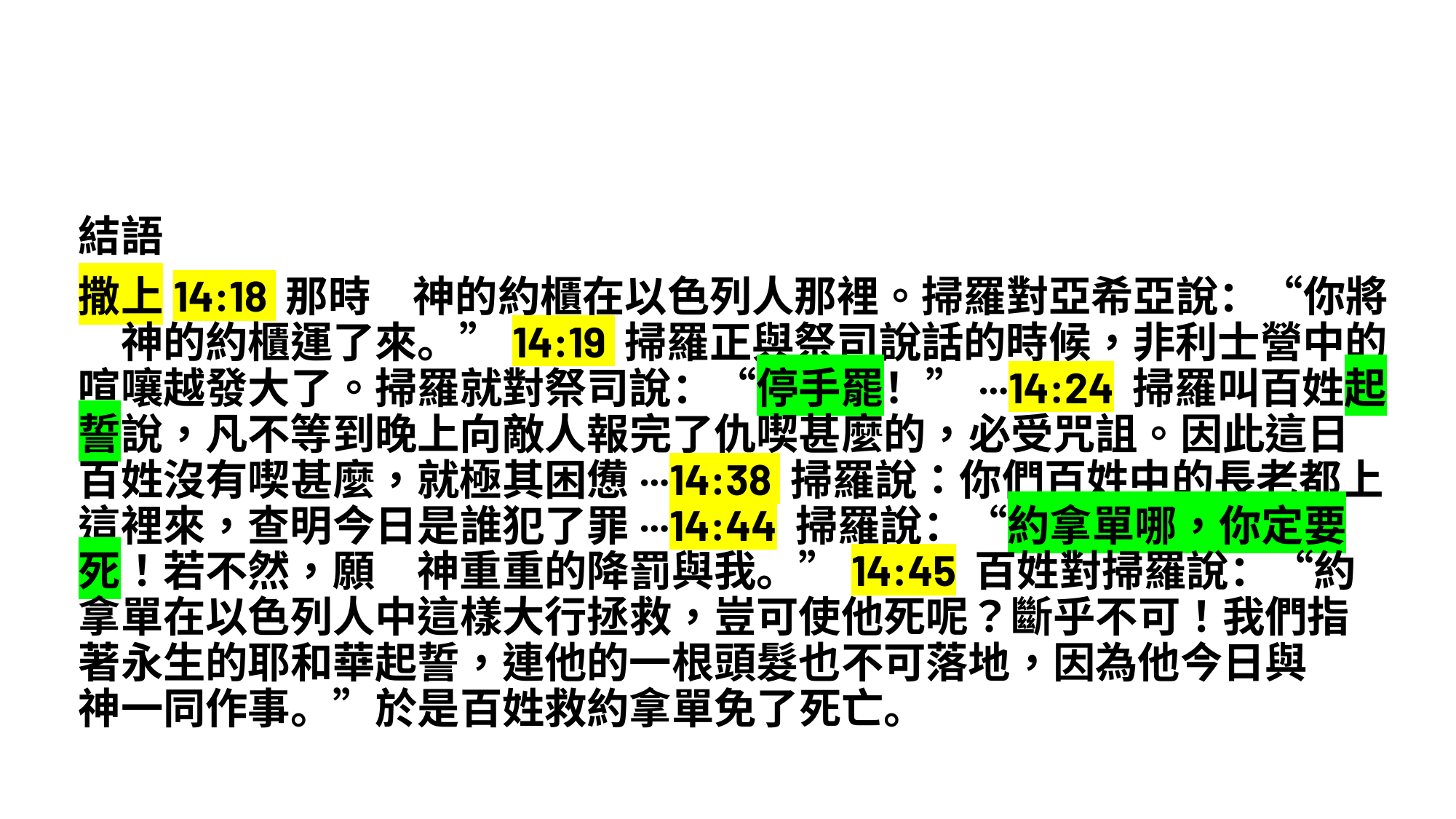

結語
撒上14:18 那時　神的約櫃在以色列人那裡。掃羅對亞希亞說：“你將　神的約櫃運了來。”14:19 掃羅正與祭司說話的時候，非利士營中的喧嚷越發大了。掃羅就對祭司說：“停手罷！”···14:24 掃羅叫百姓起誓說，凡不等到晚上向敵人報完了仇喫甚麼的，必受咒詛。因此這日百姓沒有喫甚麼，就極其困憊···14:38 掃羅說：你們百姓中的長老都上這裡來，查明今日是誰犯了罪···14:44 掃羅說：“約拿單哪，你定要死！若不然，願　神重重的降罰與我。”14:45 百姓對掃羅說：“約拿單在以色列人中這樣大行拯救，豈可使他死呢？斷乎不可！我們指著永生的耶和華起誓，連他的一根頭髮也不可落地，因為他今日與　神一同作事。”於是百姓救約拿單免了死亡。